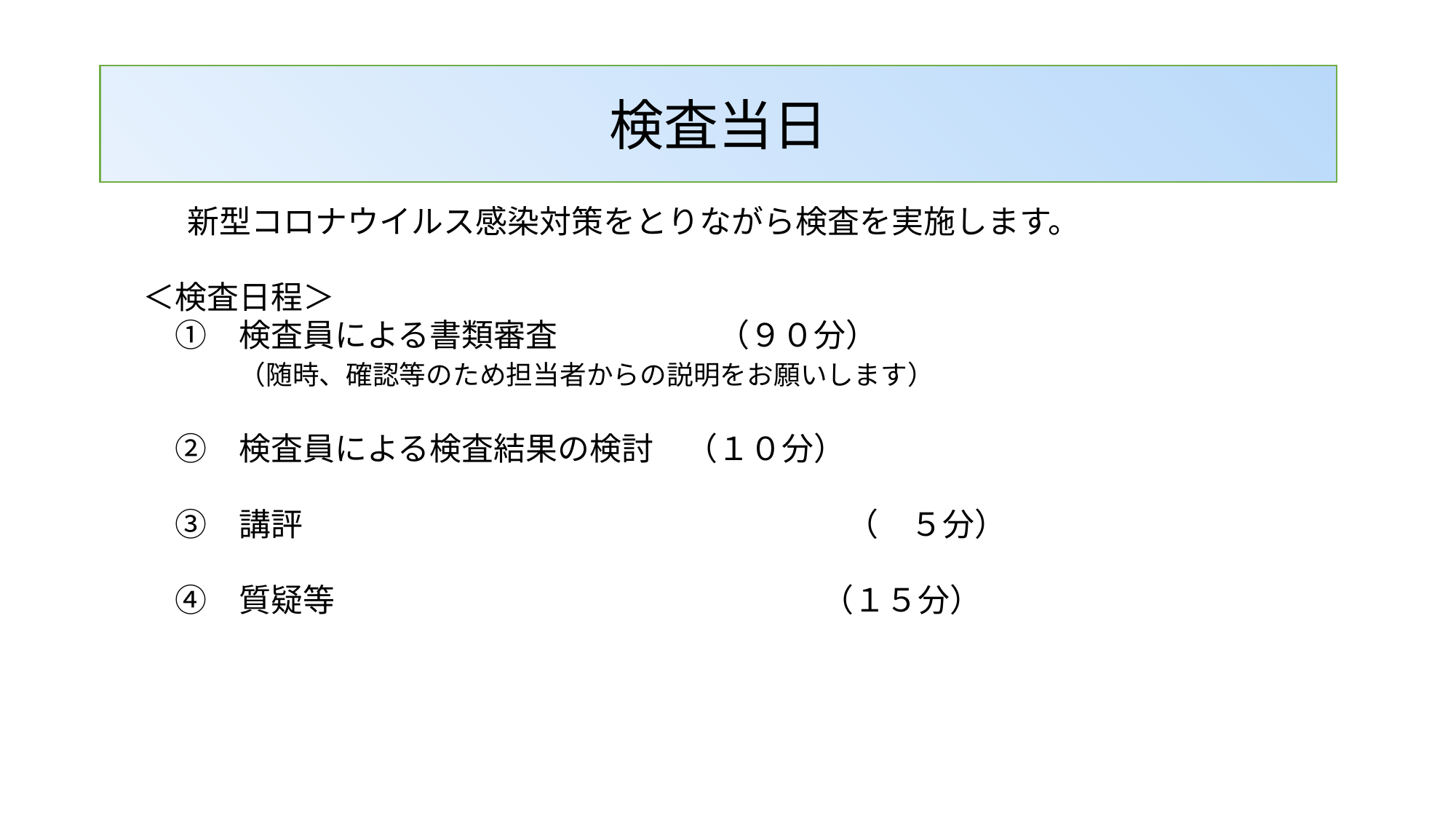

検査当日
#

　　　　新型コロナウイルス感染対策をとりながら検査を実施します。

　＜検査日程＞
　　①　検査員による書類審査　　　　　（９０分）
　　　　（随時、確認等のため担当者からの説明をお願いします）

　　②　検査員による検査結果の検討　（１０分）

　　③　講評　　　　　　　　　　　　　　　　　（　５分）

　　④　質疑等　 　　　　　　　　　　　　　　（１５分）